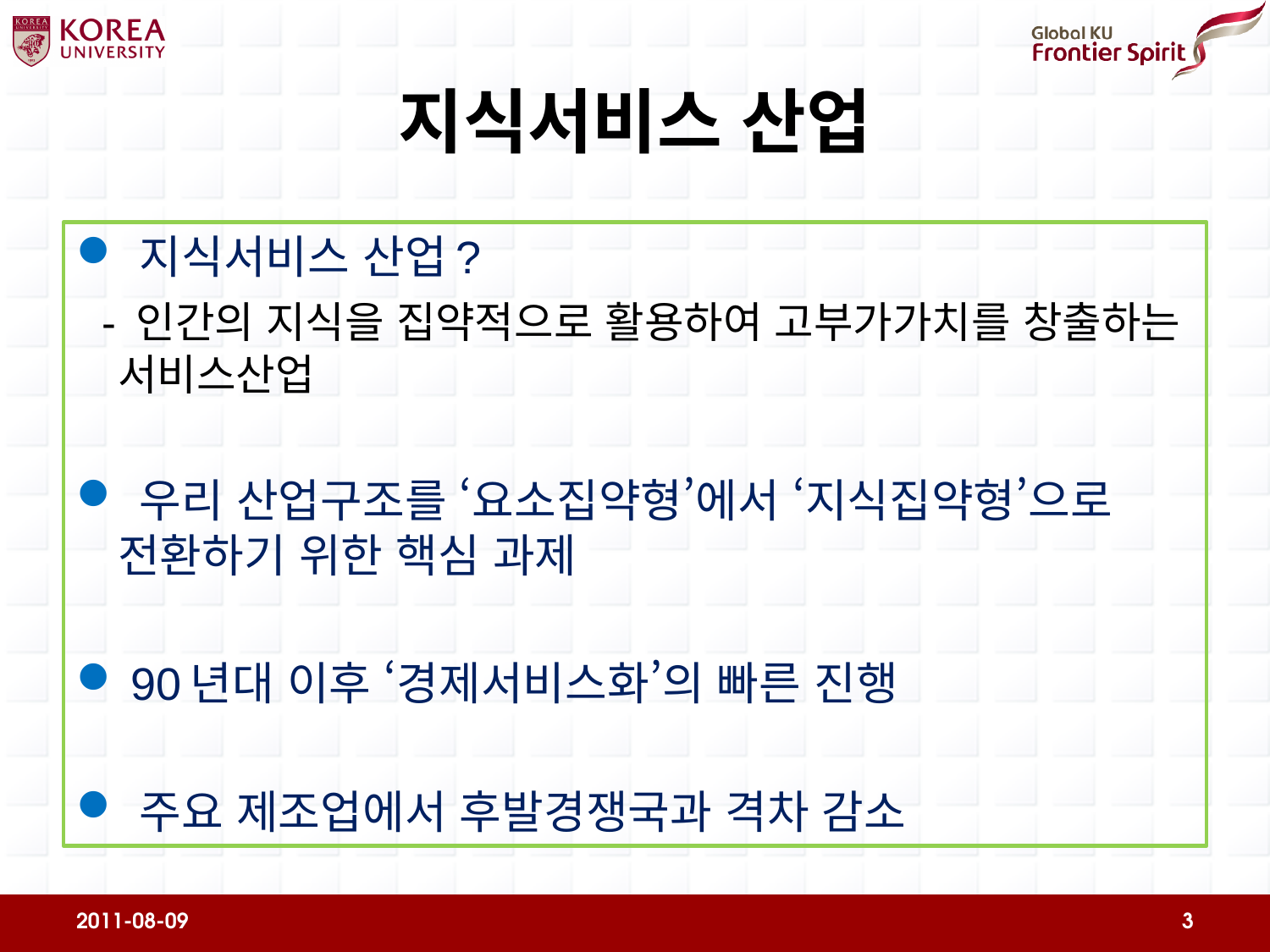

# 지식서비스 산업
 지식서비스 산업?
  - 인간의 지식을 집약적으로 활용하여 고부가가치를 창출하는 서비스산업

 우리 산업구조를 ‘요소집약형’에서 ‘지식집약형’으로 전환하기 위한 핵심 과제

 90년대 이후 ‘경제서비스화’의 빠른 진행

 주요 제조업에서 후발경쟁국과 격차 감소
2011-08-09
3